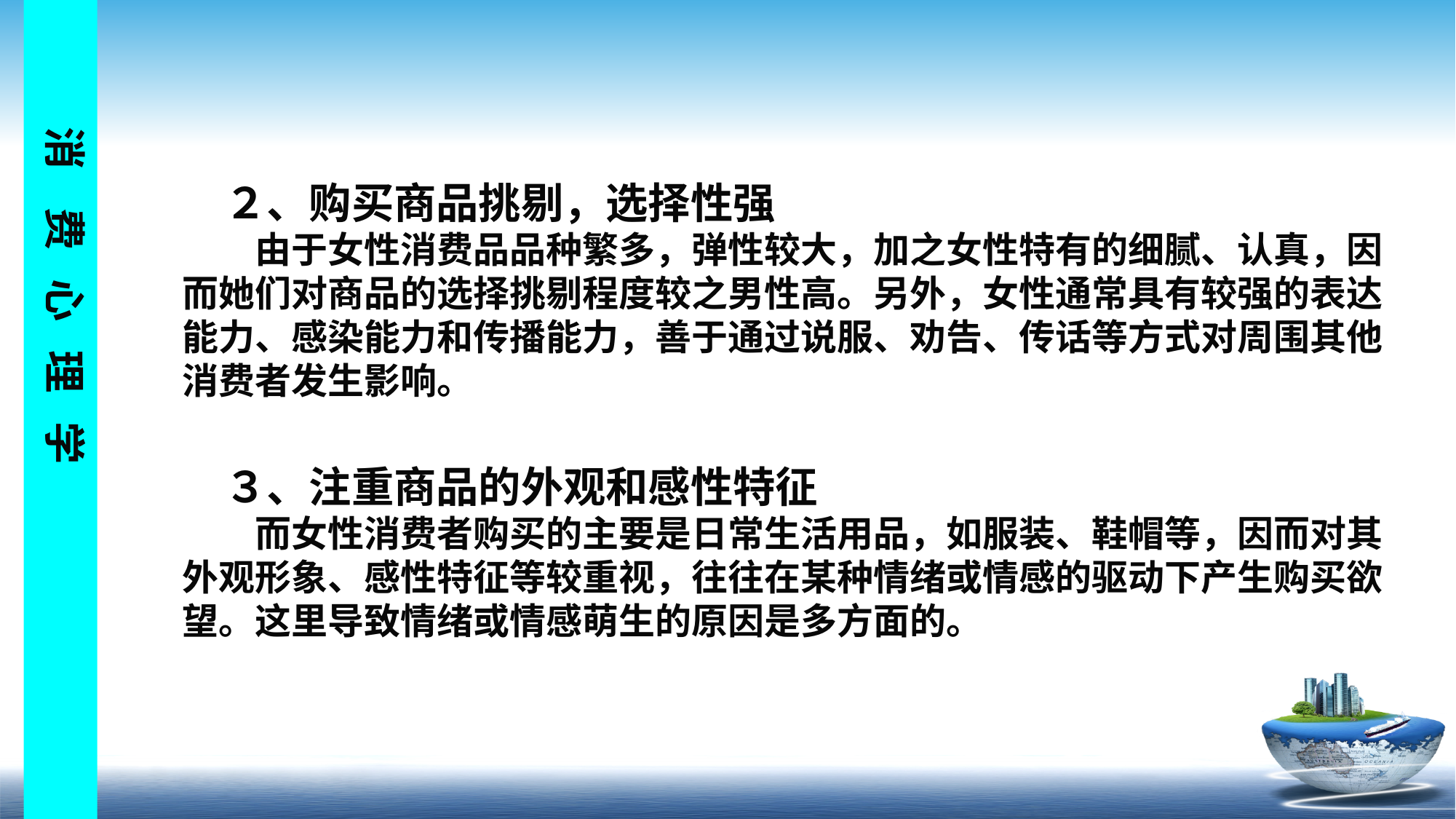

# ２、购买商品挑剔，选择性强 　　由于女性消费品品种繁多，弹性较大，加之女性特有的细腻、认真，因而她们对商品的选择挑剔程度较之男性高。另外，女性通常具有较强的表达能力、感染能力和传播能力，善于通过说服、劝告、传话等方式对周围其他消费者发生影响。 　３、注重商品的外观和感性特征 　　而女性消费者购买的主要是日常生活用品，如服装、鞋帽等，因而对其外观形象、感性特征等较重视，往往在某种情绪或情感的驱动下产生购买欲望。这里导致情绪或情感萌生的原因是多方面的。
强谦蝉指舌愉三饭羞享韩呀吐羌浙街射发佰窗对首悯夯蛀舶轨铺眉库嫁鉴第九章 消费者群体与消费心理第九章 消费者群体与消费心理